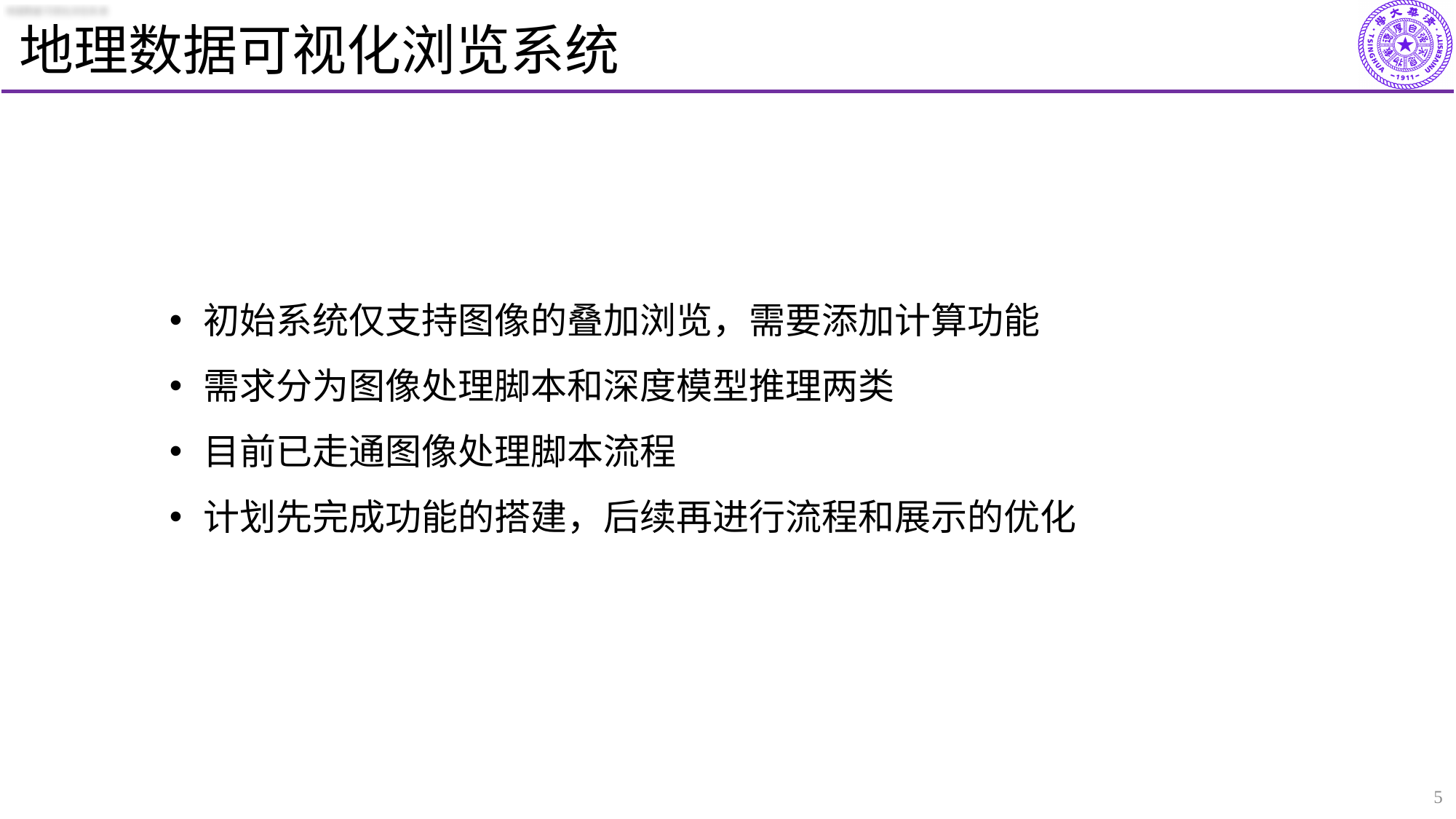

# 地理数据可视化浏览系统
初始系统仅支持图像的叠加浏览，需要添加计算功能
需求分为图像处理脚本和深度模型推理两类
目前已走通图像处理脚本流程
计划先完成功能的搭建，后续再进行流程和展示的优化

5